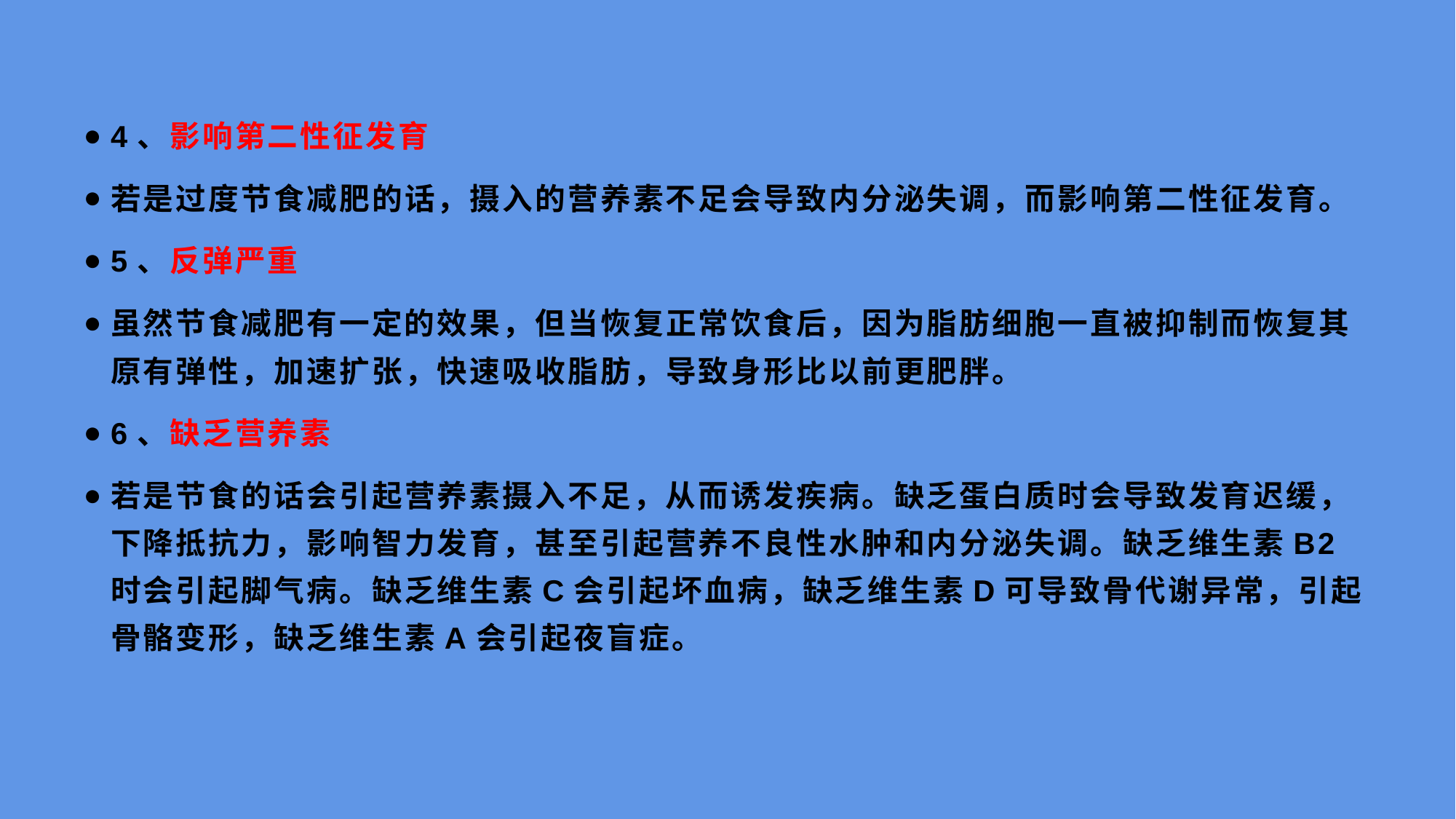

#
4、影响第二性征发育
若是过度节食减肥的话，摄入的营养素不足会导致内分泌失调，而影响第二性征发育。
5、反弹严重
虽然节食减肥有一定的效果，但当恢复正常饮食后，因为脂肪细胞一直被抑制而恢复其原有弹性，加速扩张，快速吸收脂肪，导致身形比以前更肥胖。
6、缺乏营养素
若是节食的话会引起营养素摄入不足，从而诱发疾病。缺乏蛋白质时会导致发育迟缓，下降抵抗力，影响智力发育，甚至引起营养不良性水肿和内分泌失调。缺乏维生素B2时会引起脚气病。缺乏维生素C会引起坏血病，缺乏维生素D可导致骨代谢异常，引起骨骼变形，缺乏维生素A会引起夜盲症。